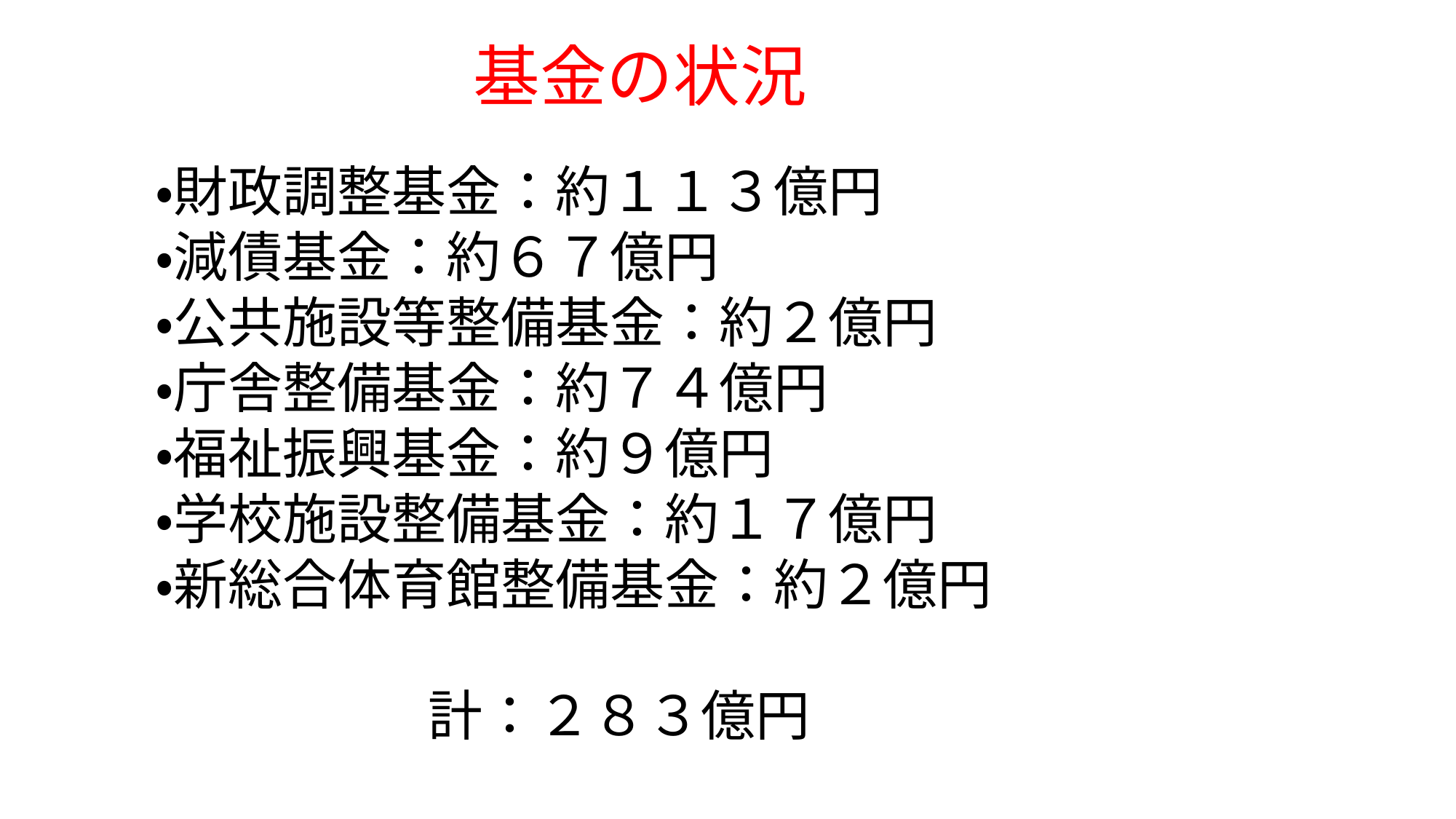

基金の状況
・財政調整基金：約１１３億円
・減債基金：約６７億円
・公共施設等整備基金：約２億円
・庁舎整備基金：約７４億円
・福祉振興基金：約９億円
・学校施設整備基金：約１７億円
・新総合体育館整備基金：約２億円

　　　　　計：２８３億円